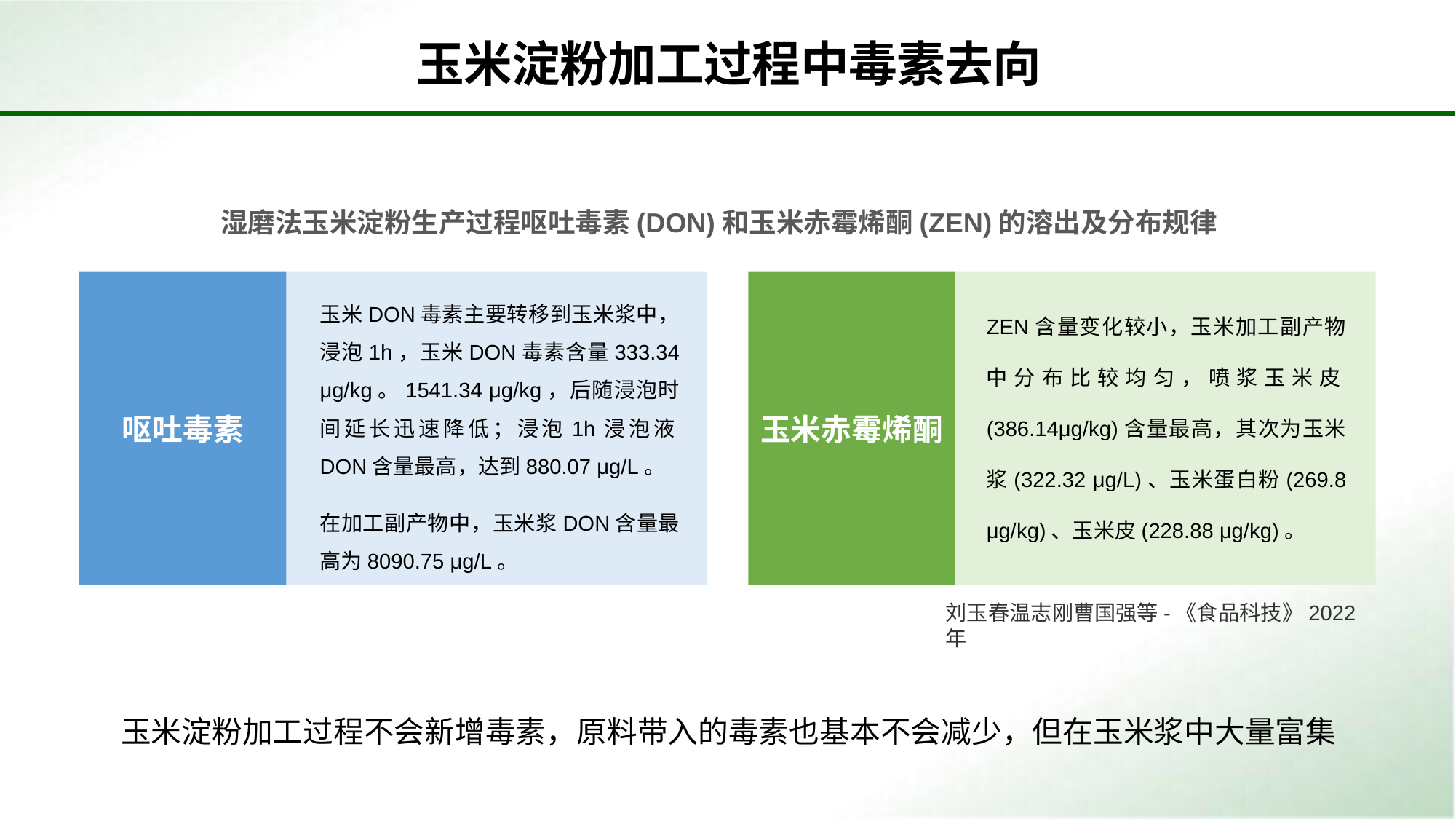

玉米淀粉加工过程中毒素去向

湿磨法玉米淀粉生产过程呕吐毒素(DON)和玉米赤霉烯酮(ZEN)的溶出及分布规律
呕吐毒素

玉米DON毒素主要转移到玉米浆中，浸泡1h，玉米DON毒素含量333.34 μg/kg。1541.34 μg/kg，后随浸泡时间延长迅速降低；浸泡1h浸泡液DON含量最高，达到880.07 μg/L。
在加工副产物中，玉米浆DON含量最高为8090.75 μg/L。
玉米赤霉烯酮

ZEN含量变化较小，玉米加工副产物中分布比较均匀，喷浆玉米皮(386.14μg/kg)含量最高，其次为玉米浆(322.32 μg/L)、玉米蛋白粉(269.8 μg/kg)、玉米皮(228.88 μg/kg)。
刘玉春温志刚曹国强等-《食品科技》2022年

玉米淀粉加工过程不会新增毒素，原料带入的毒素也基本不会减少，但在玉米浆中大量富集